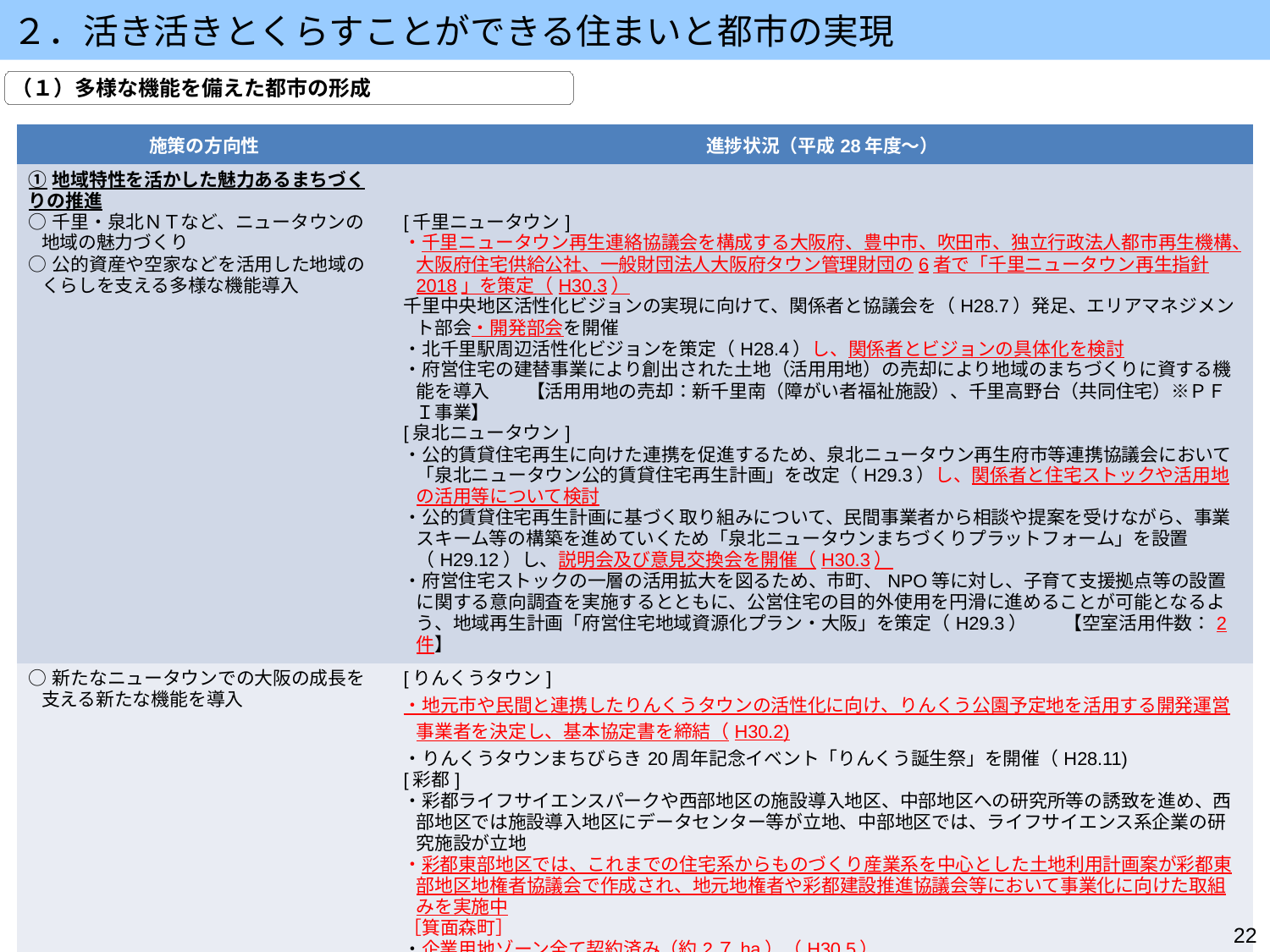

２．活き活きとくらすことができる住まいと都市の実現
（１）多様な機能を備えた都市の形成
| 施策の方向性 | 進捗状況（平成28年度～） |
| --- | --- |
| ①地域特性を活かした魅力あるまちづくりの推進 ○千里・泉北ＮＴなど、ニュータウンの地域の魅力づくり ○公的資産や空家などを活用した地域のくらしを支える多様な機能導入 | [千里ニュータウン] ・千里ニュータウン再生連絡協議会を構成する大阪府、豊中市、吹田市、独立行政法人都市再生機構、大阪府住宅供給公社、一般財団法人大阪府タウン管理財団の6者で「千里ニュータウン再生指針2018」を策定（H30.3） 千里中央地区活性化ビジョンの実現に向けて、関係者と協議会を（H28.7）発足、エリアマネジメント部会・開発部会を開催 ・北千里駅周辺活性化ビジョンを策定（H28.4）し、関係者とビジョンの具体化を検討 ・府営住宅の建替事業により創出された土地（活用用地）の売却により地域のまちづくりに資する機能を導入　　【活用用地の売却：新千里南（障がい者福祉施設）、千里高野台（共同住宅）※ＰＦＩ事業】 [泉北ニュータウン] ・公的賃貸住宅再生に向けた連携を促進するため、泉北ニュータウン再生府市等連携協議会において「泉北ニュータウン公的賃貸住宅再生計画」を改定（H29.3）し、関係者と住宅ストックや活用地の活用等について検討 ・公的賃貸住宅再生計画に基づく取り組みについて、民間事業者から相談や提案を受けながら、事業スキーム等の構築を進めていくため「泉北ニュータウンまちづくりプラットフォーム」を設置（H29.12）し、説明会及び意見交換会を開催（H30.3） ・府営住宅ストックの一層の活用拡大を図るため、市町、NPO等に対し、子育て支援拠点等の設置に関する意向調査を実施するとともに、公営住宅の目的外使用を円滑に進めることが可能となるよう、地域再生計画「府営住宅地域資源化プラン・大阪」を策定（H29.3）　　【空室活用件数：2件】 |
| ○新たなニュータウンでの大阪の成長を支える新たな機能を導入 | [りんくうタウン] ・地元市や民間と連携したりんくうタウンの活性化に向け、りんくう公園予定地を活用する開発運営事業者を決定し、基本協定書を締結（H30.2) ・りんくうタウンまちびらき20周年記念イベント「りんくう誕生祭」を開催（H28.11) [彩都] ・彩都ライフサイエンスパークや西部地区の施設導入地区、中部地区への研究所等の誘致を進め、西部地区では施設導入地区にデータセンター等が立地、中部地区では、ライフサイエンス系企業の研究施設が立地 ・彩都東部地区では、これまでの住宅系からものづくり産業系を中心とした土地利用計画案が彩都東部地区地権者協議会で作成され、地元地権者や彩都建設推進協議会等において事業化に向けた取組みを実施中 ［箕面森町］ ・企業用地ゾーン全て契約済み（約2７ha）（H30.5） ・進出企業は、大半が物流と工場。平成30年3月末に6区画引渡し済み。残り17区画中、15区画は平成31年3月末、2区画は平成31年12月末の引き渡し予定 |
22